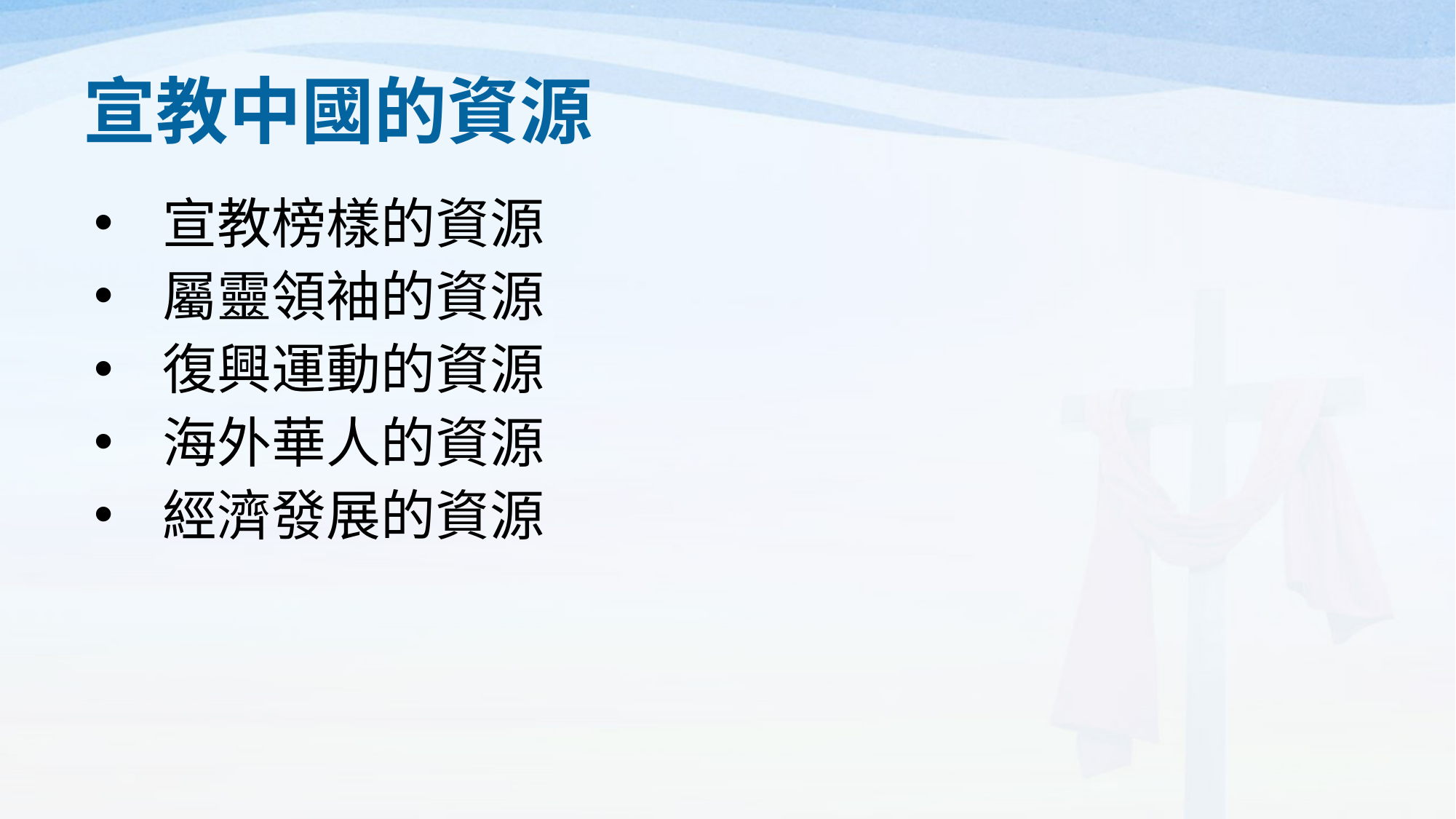

# 宣教中國的資源
宣教榜樣的資源
屬靈領袖的資源
復興運動的資源
海外華人的資源
經濟發展的資源